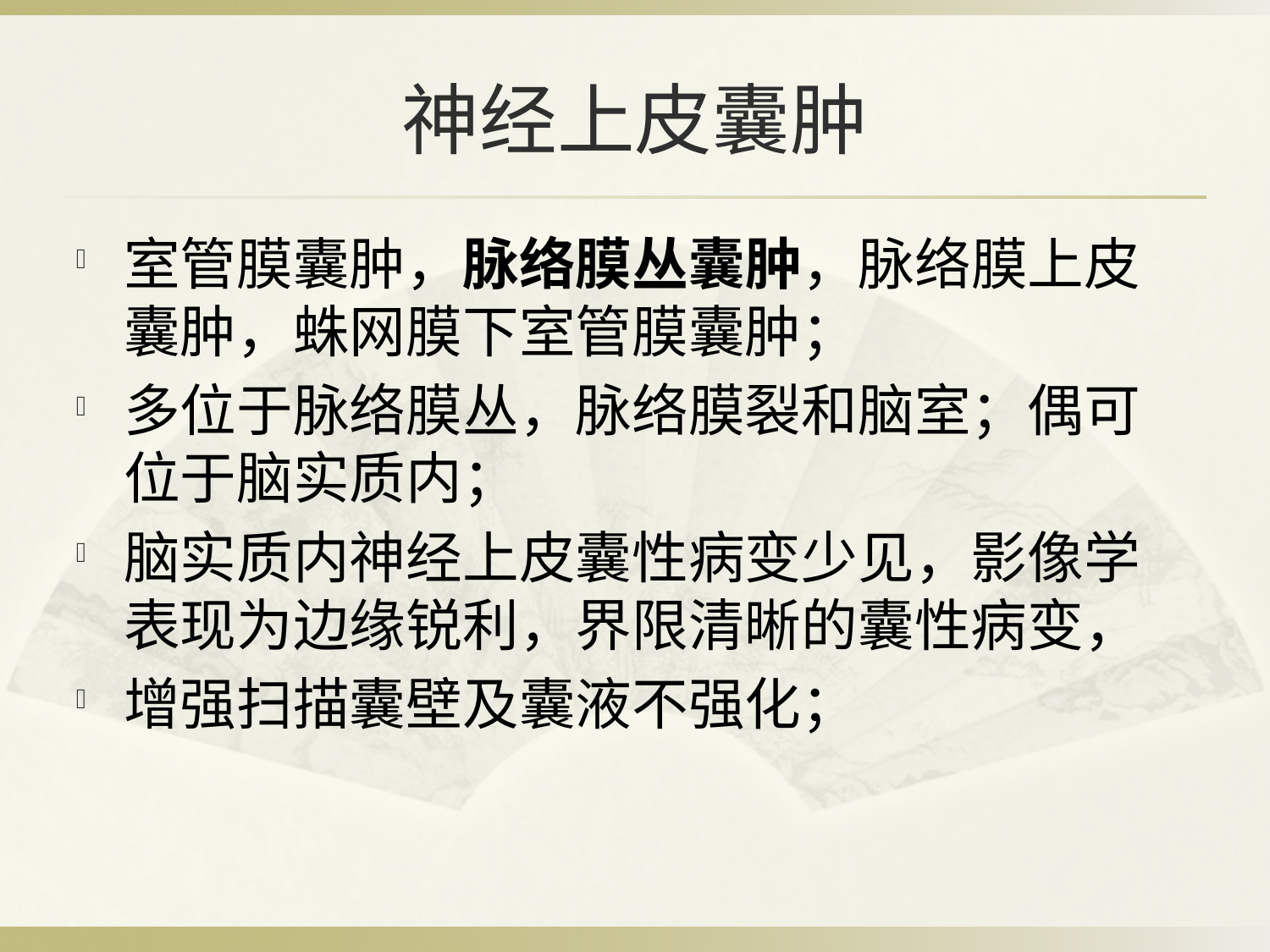

# 神经上皮囊肿
室管膜囊肿，脉络膜丛囊肿，脉络膜上皮囊肿，蛛网膜下室管膜囊肿；
多位于脉络膜丛，脉络膜裂和脑室；偶可位于脑实质内；
脑实质内神经上皮囊性病变少见，影像学表现为边缘锐利，界限清晰的囊性病变，
增强扫描囊壁及囊液不强化；